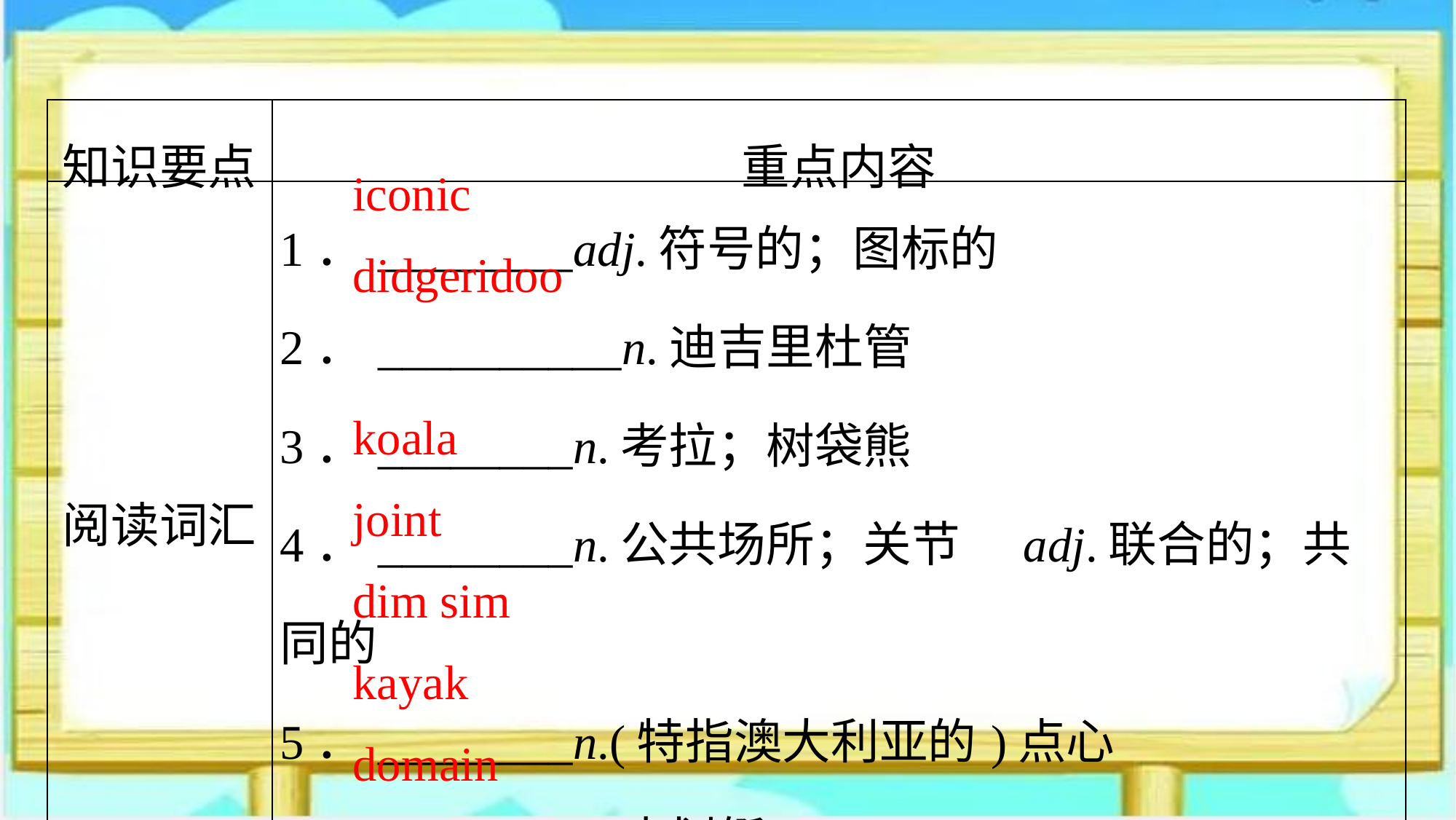

| 知识要点 | 重点内容 |
| --- | --- |
| 阅读词汇 | 1．\_\_\_\_\_\_\_\_adj.符号的；图标的　　　　　　　2．\_\_\_\_\_\_\_\_\_\_n.迪吉里杜管 3．\_\_\_\_\_\_\_\_n.考拉；树袋熊 4．\_\_\_\_\_\_\_\_n.公共场所；关节　adj.联合的；共同的 5．\_\_\_\_\_\_\_\_n.(特指澳大利亚的)点心 6．\_\_\_\_\_\_\_\_n.皮划艇 7．\_\_\_\_\_\_\_\_n.领域；领土；范围 |
iconic
didgeridoo
koala
joint
dim sim
kayak
domain